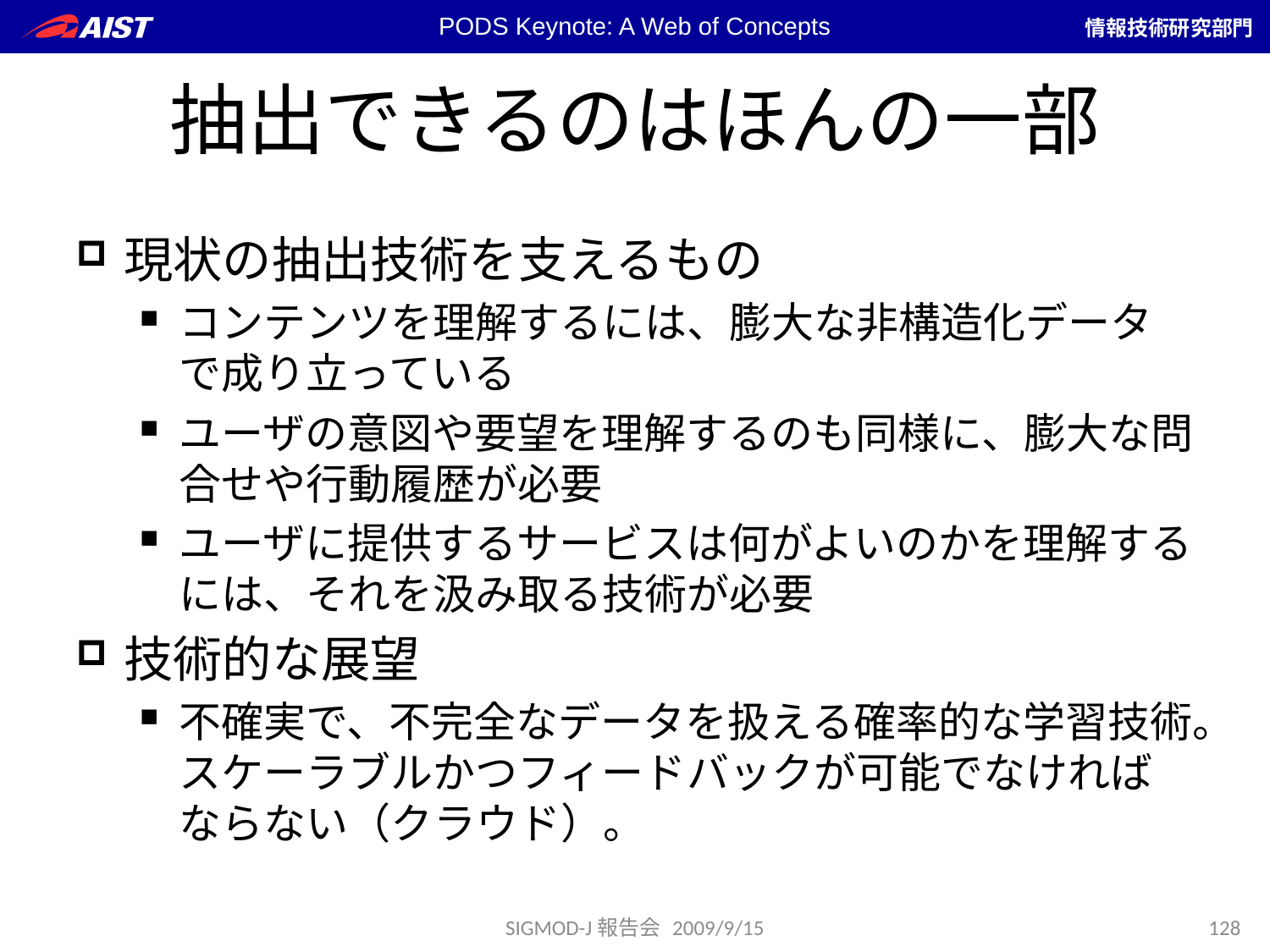

PODS Keynote: A Web of Concepts
# 抽出できるのはほんの一部
現状の抽出技術を支えるもの
コンテンツを理解するには、膨大な非構造化データで成り立っている
ユーザの意図や要望を理解するのも同様に、膨大な問合せや行動履歴が必要
ユーザに提供するサービスは何がよいのかを理解するには、それを汲み取る技術が必要
技術的な展望
不確実で、不完全なデータを扱える確率的な学習技術。スケーラブルかつフィードバックが可能でなければならない（クラウド）。
SIGMOD-J報告会 2009/9/15
128